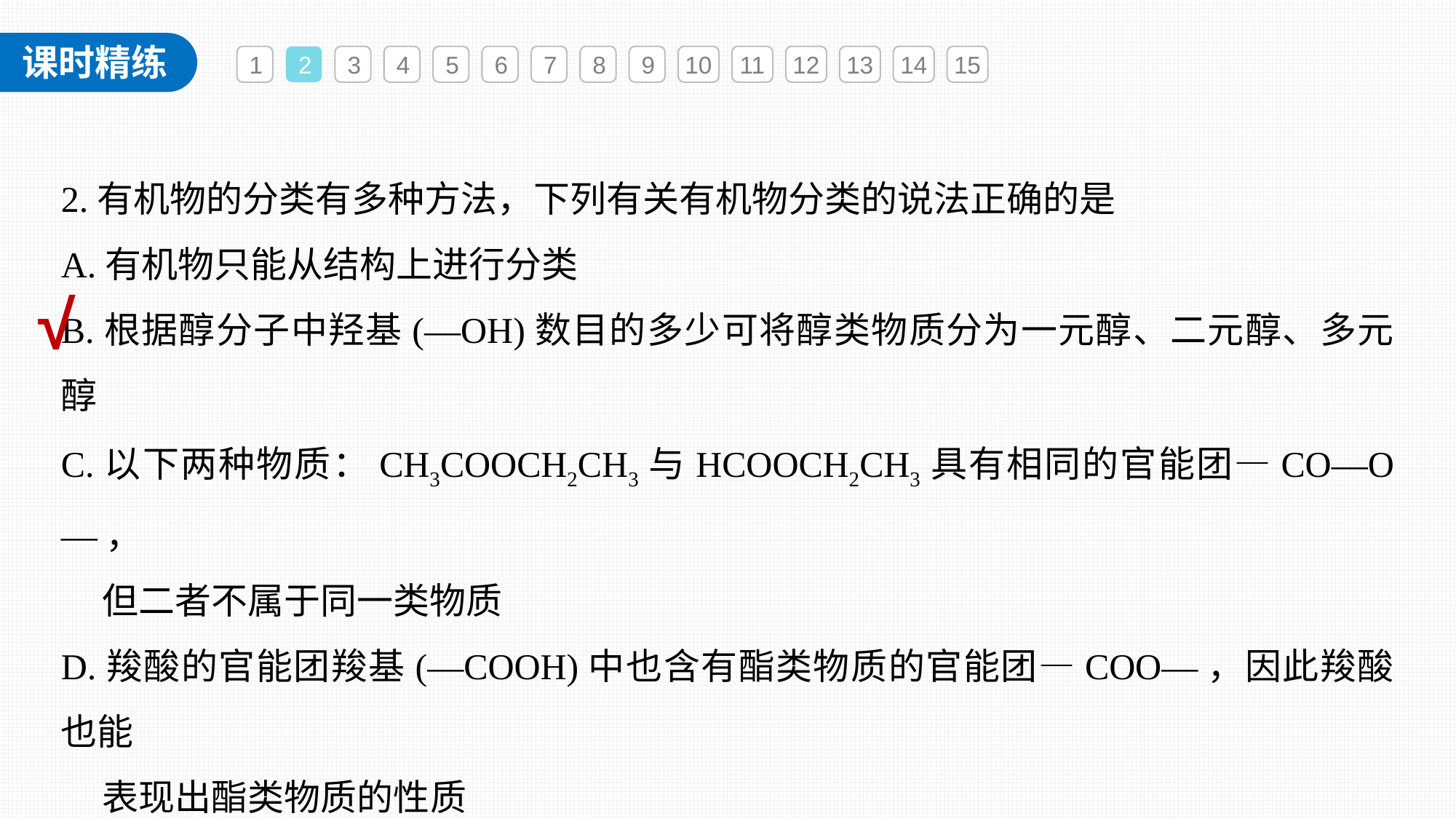

1
2
3
4
5
6
7
8
9
10
11
12
13
14
15
2.有机物的分类有多种方法，下列有关有机物分类的说法正确的是
A.有机物只能从结构上进行分类
B.根据醇分子中羟基(—OH)数目的多少可将醇类物质分为一元醇、二元醇、多元醇
C.以下两种物质：CH3COOCH2CH3与HCOOCH2CH3具有相同的官能团—CO—O—，
    但二者不属于同一类物质
D.羧酸的官能团羧基(—COOH)中也含有酯类物质的官能团—COO—，因此羧酸也能
    表现出酯类物质的性质
√